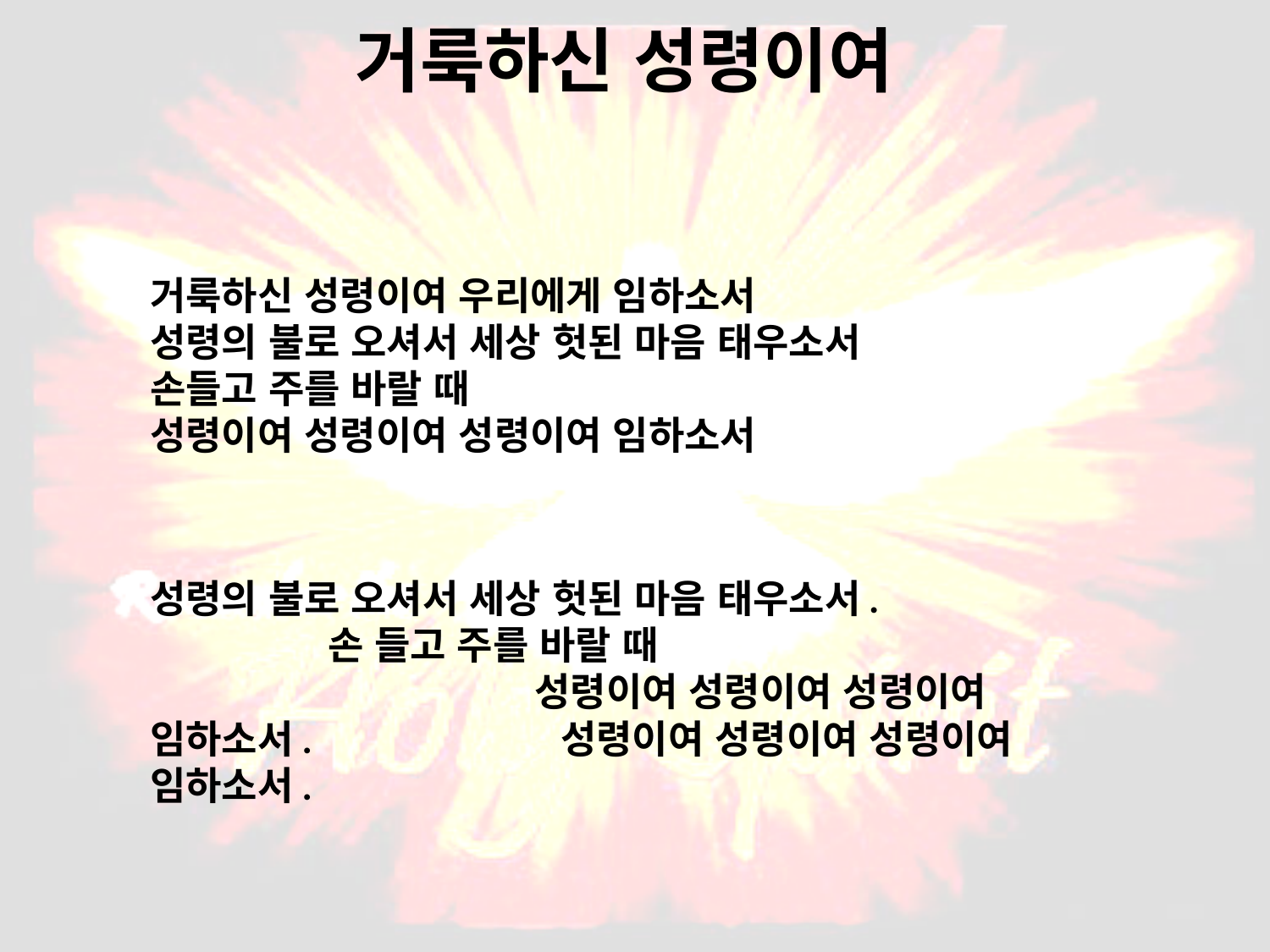

# 거룩하신 성령이여
거룩하신 성령이여 우리에게 임하소서
성령의 불로 오셔서 세상 헛된 마음 태우소서
손들고 주를 바랄 때
성령이여 성령이여 성령이여 임하소서

성령의 불로 오셔서 세상 헛된 마음 태우소서.                                   손 들고 주를 바랄 때                                                                    성령이여 성령이여 성령이여 임하소서.                           성령이여 성령이여 성령이여 임하소서.